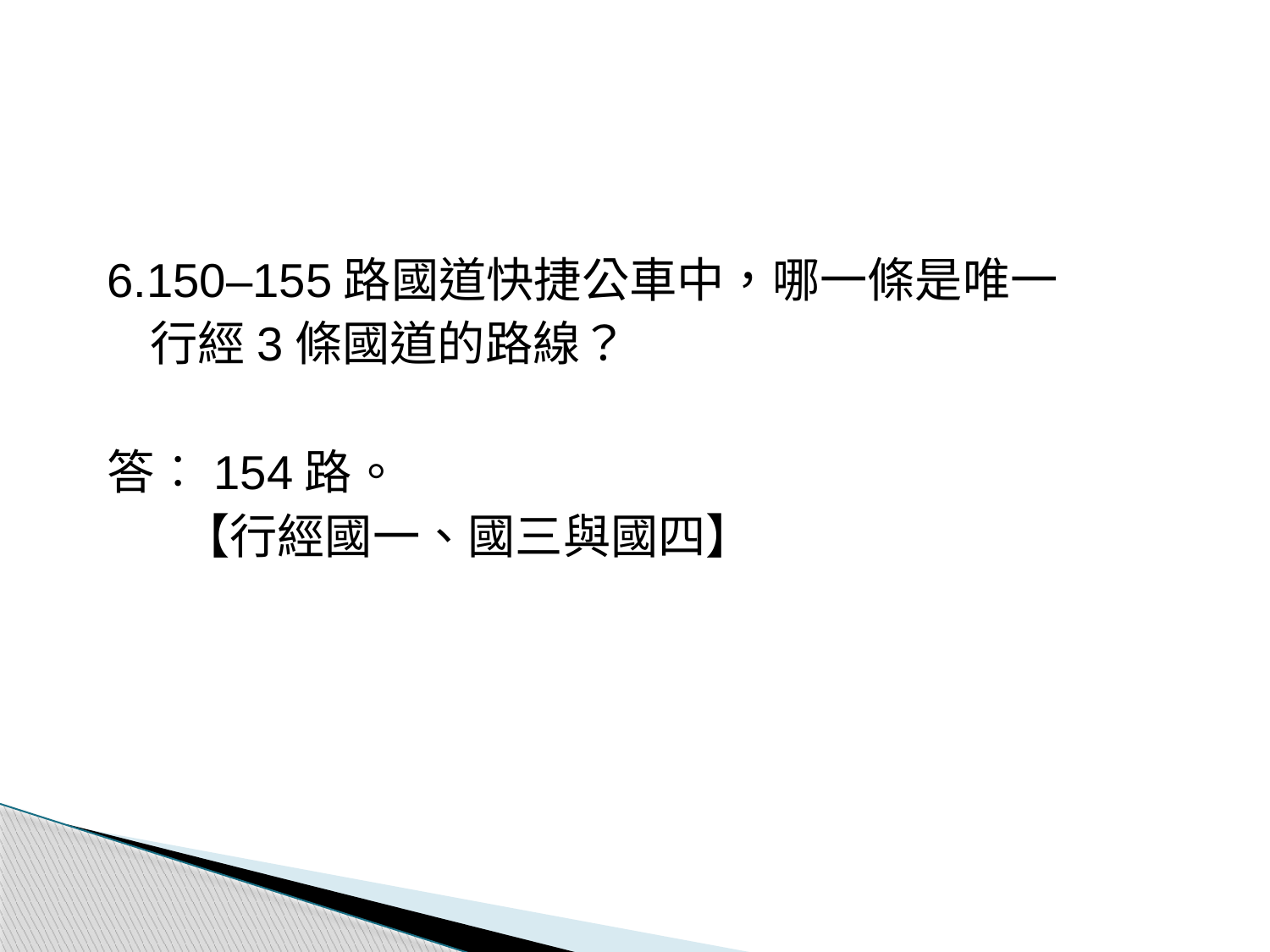

6.150–155路國道快捷公車中，哪一條是唯一
   行經3條國道的路線？

答︰154路。
      【行經國一、國三與國四】